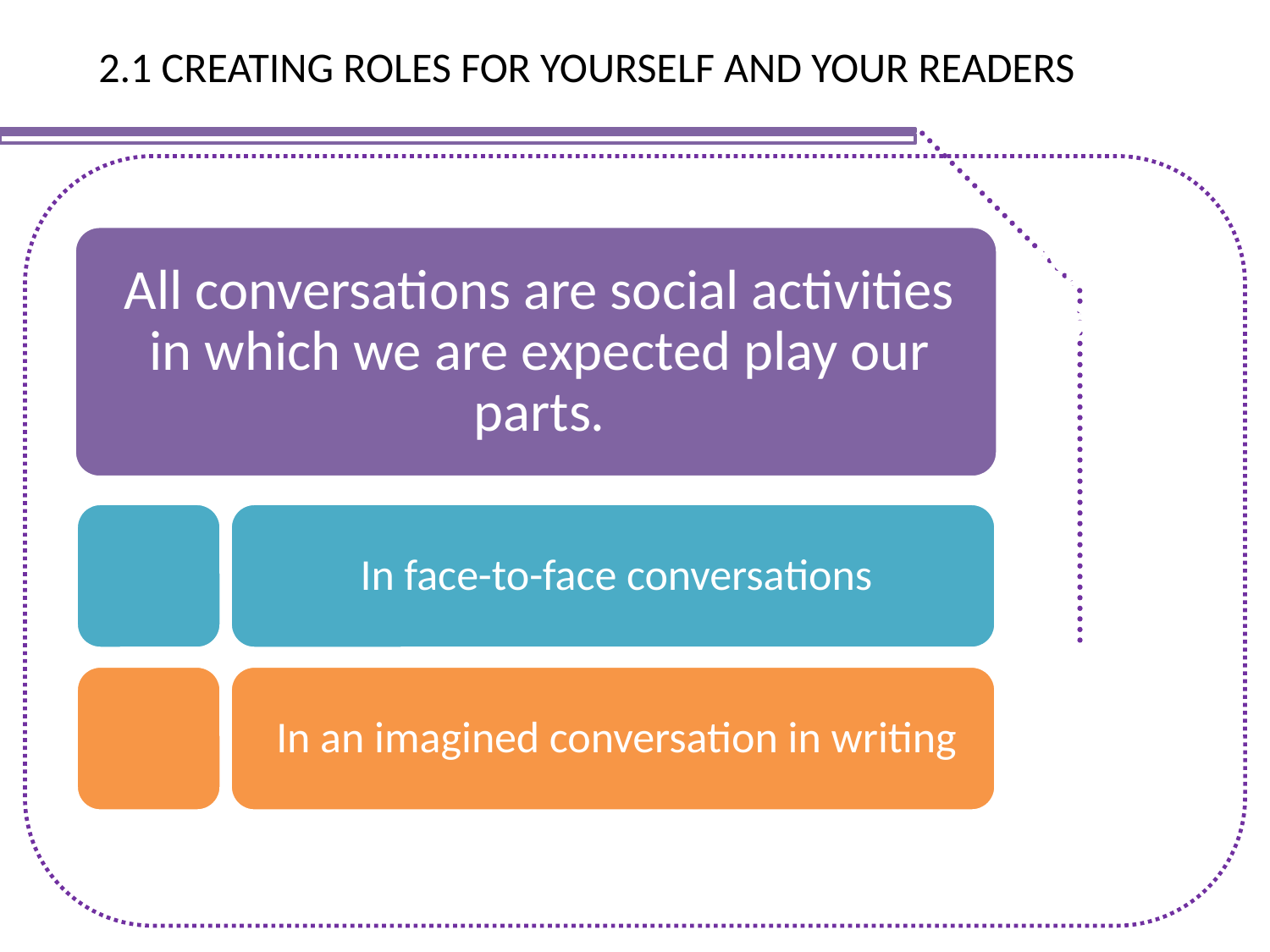

2.1 CREATING ROLES FOR YOURSELF AND YOUR READERS

All conversations are social activities in which we are expected play our parts.
In face-to-face conversations
In an imagined conversation in writing

漫漫國際路
1991至今
做到美國第一
1981~1990